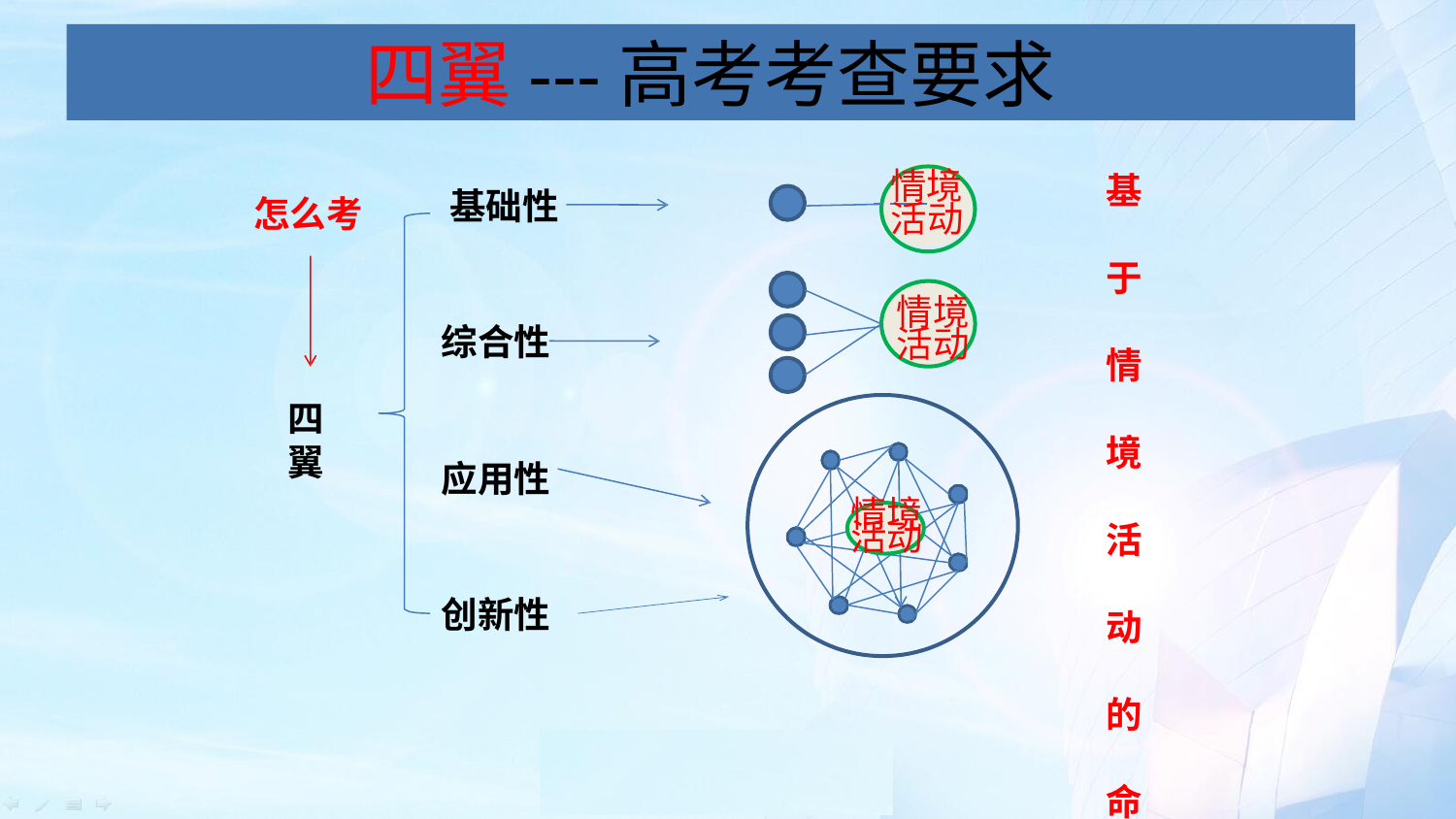

# 四翼---高考考查要求

基 于 情 境 活 动 的 命 题 要 求
 情境
活动
基础性

怎么考

情境
活动

综合性

四翼

应用性

情境
活动

创新性